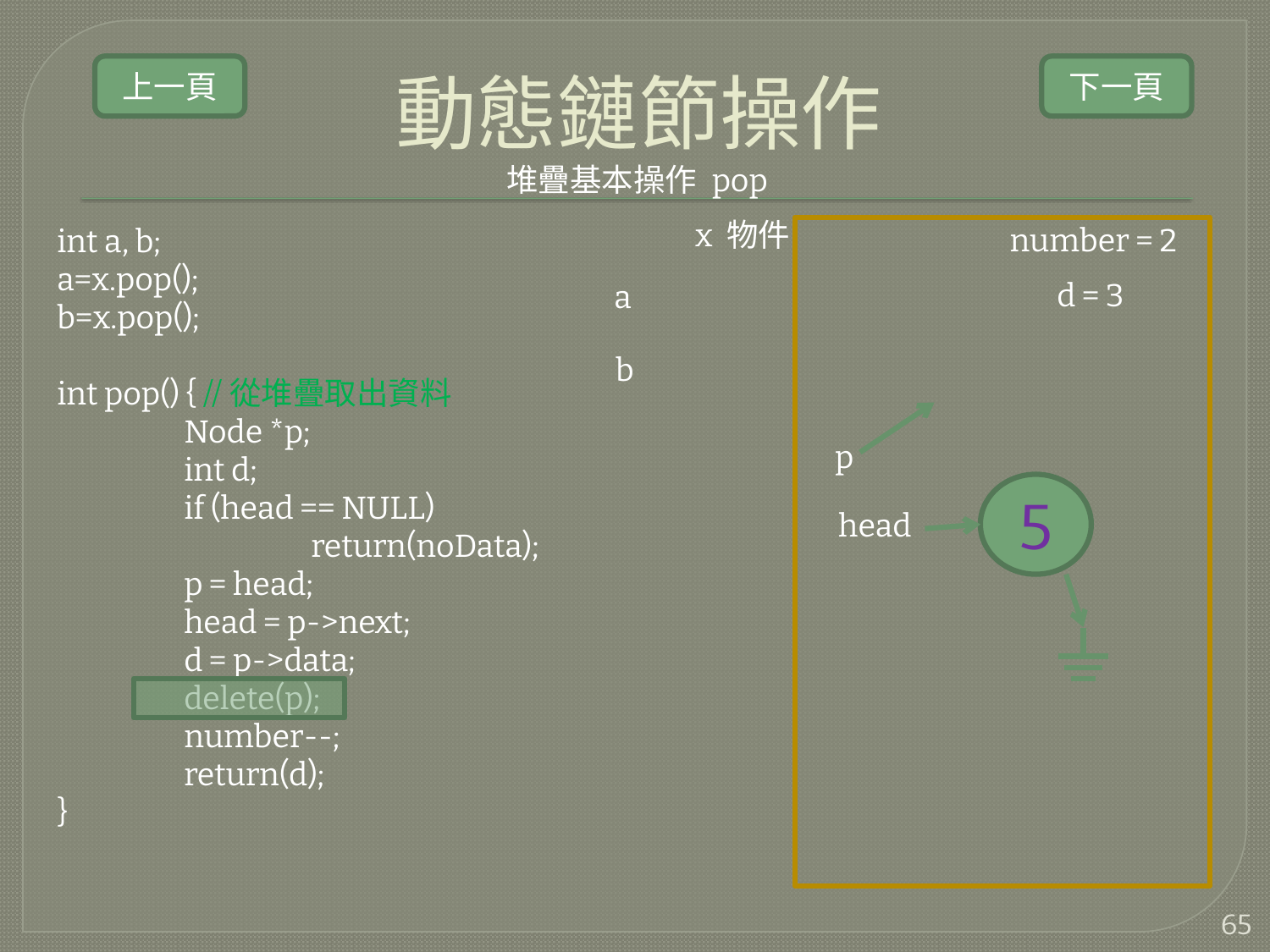

# 動態鏈節操作
上一頁
下一頁
堆疊基本操作 pop
x 物件
number = 2
int a, b;
a=x.pop();
b=x.pop();

int pop() { //從堆疊取出資料
	Node *p;
	int d;
	if (head == NULL)
		return(noData);
	p = head;
	head = p->next;
	d = p->data;
	delete(p);
	number--;
	return(d);
}

d = 3
a
b
p
5
head

65